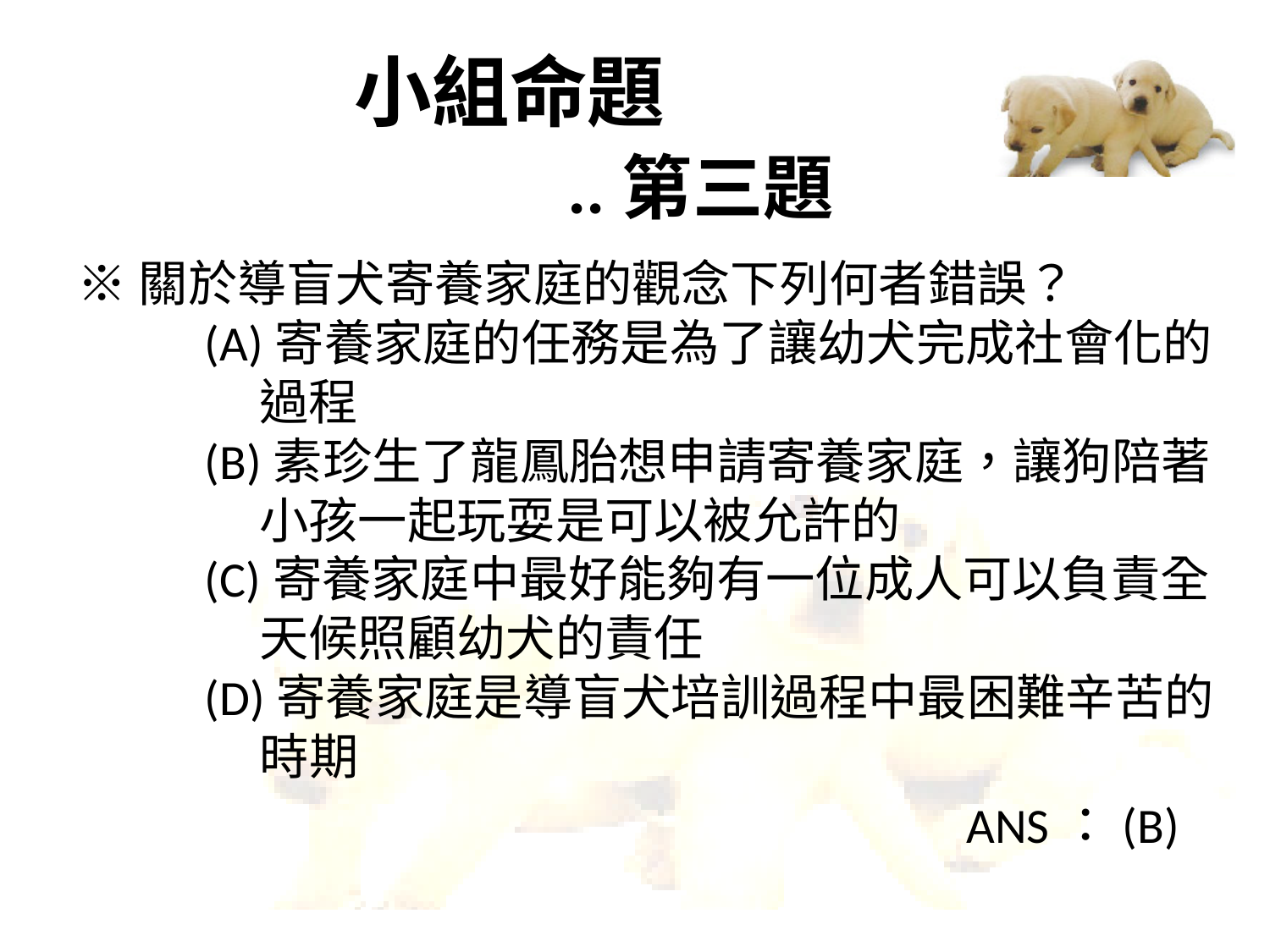

# 小組命題 ..第三題
※關於導盲犬寄養家庭的觀念下列何者錯誤？
	(A)寄養家庭的任務是為了讓幼犬完成社會化的		     過程
	(B)素珍生了龍鳳胎想申請寄養家庭，讓狗陪著	 	     小孩一起玩耍是可以被允許的
	(C)寄養家庭中最好能夠有一位成人可以負責全	  	     天候照顧幼犬的責任
	(D)寄養家庭是導盲犬培訓過程中最困難辛苦的	 	     時期
							ANS：(B)